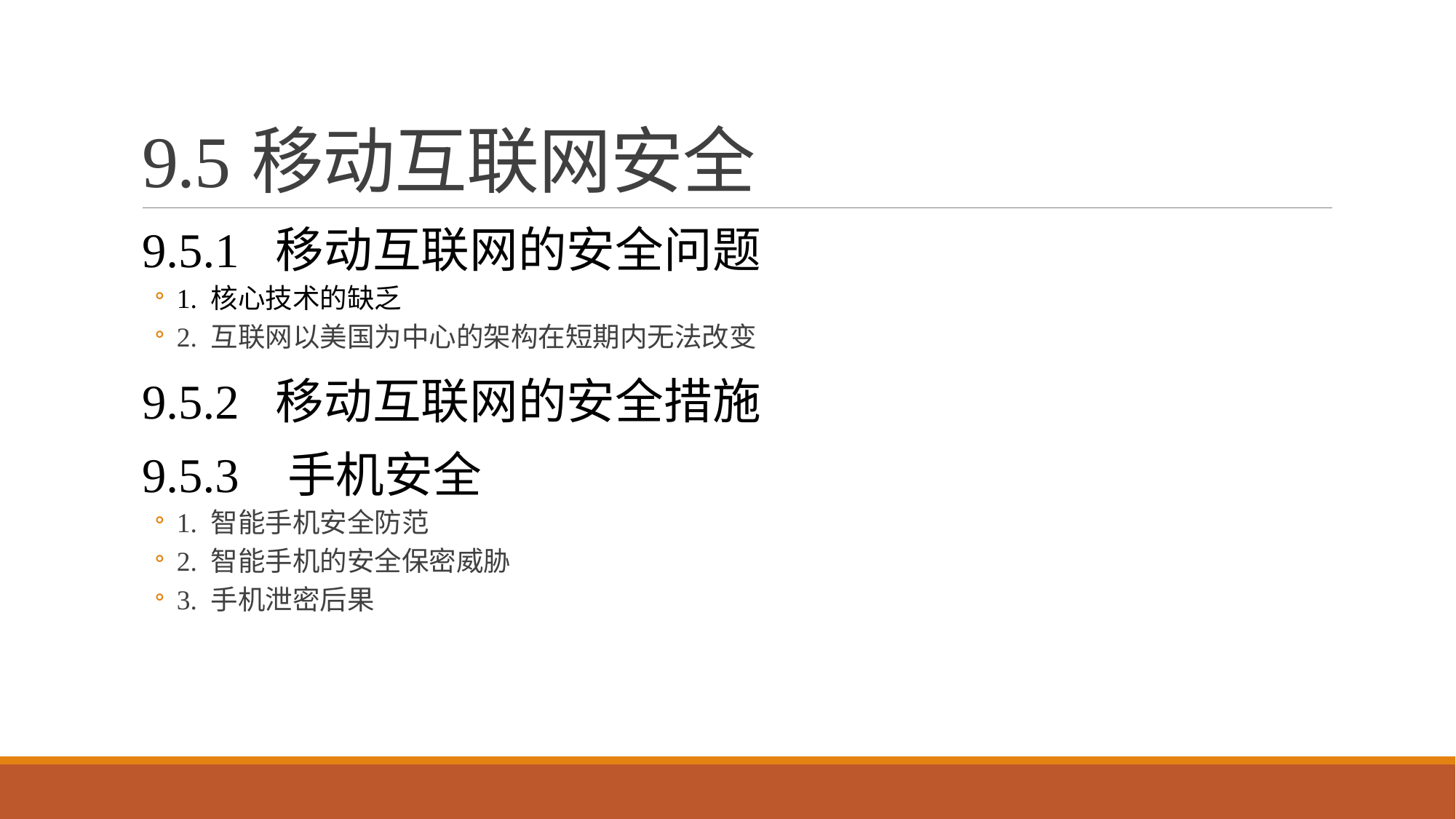

# 9.5	移动互联网安全
9.5.1  移动互联网的安全问题
1. 核心技术的缺乏
2. 互联网以美国为中心的架构在短期内无法改变
9.5.2  移动互联网的安全措施
9.5.3   手机安全
1. 智能手机安全防范
2. 智能手机的安全保密威胁
3. 手机泄密后果